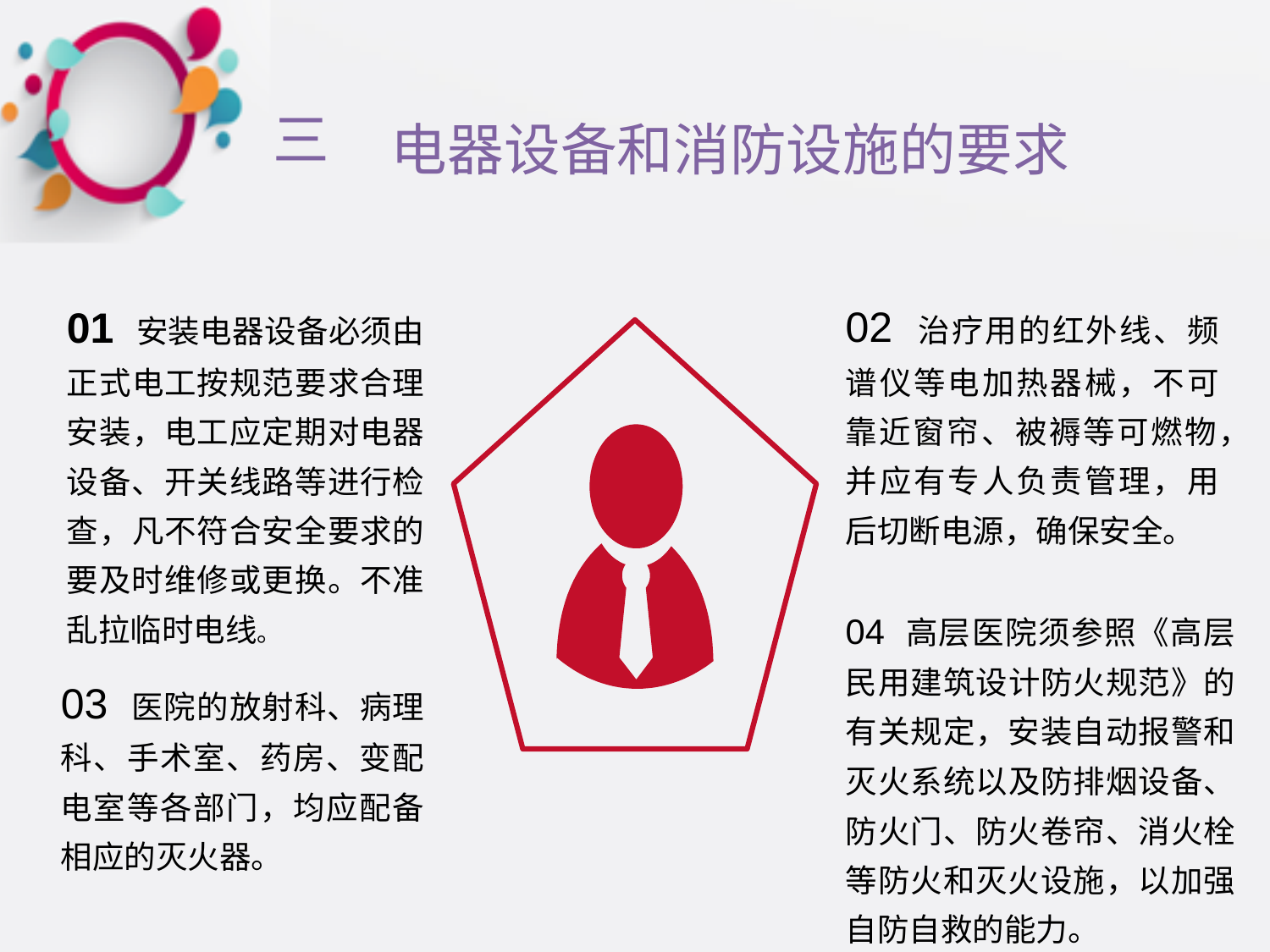

电器设备和消防设施的要求
三
02 治疗用的红外线、频谱仪等电加热器械，不可靠近窗帘、被褥等可燃物，并应有专人负责管理，用后切断电源，确保安全。
01 安装电器设备必须由正式电工按规范要求合理安装，电工应定期对电器设备、开关线路等进行检查，凡不符合安全要求的要及时维修或更换。不准乱拉临时电线。

04 高层医院须参照《高层民用建筑设计防火规范》的有关规定，安装自动报警和灭火系统以及防排烟设备、防火门、防火卷帘、消火栓等防火和灭火设施，以加强自防自救的能力。
03 医院的放射科、病理科、手术室、药房、变配电室等各部门，均应配备相应的灭火器。